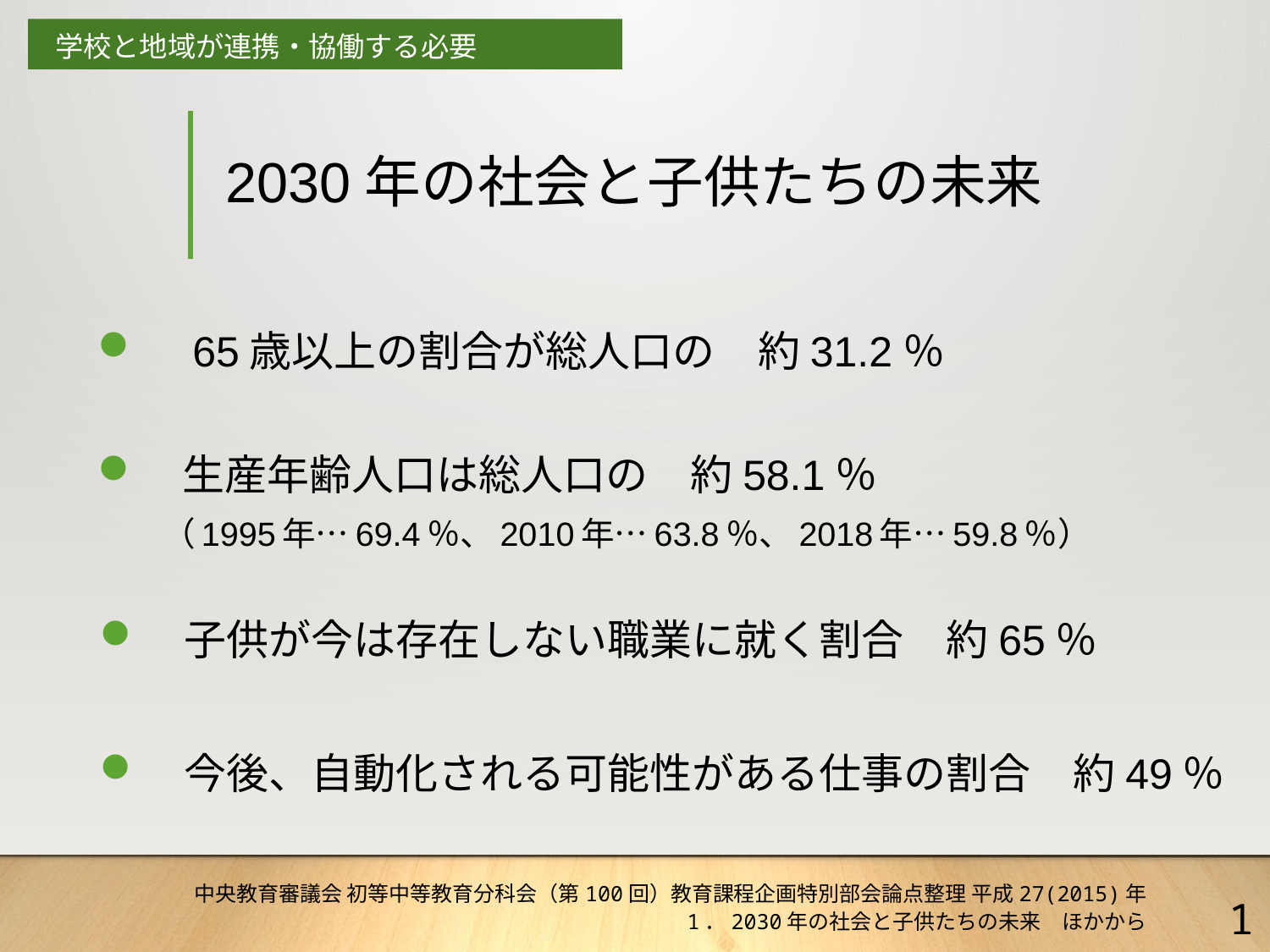

学校と地域が連携・協働する必要
# 2030年の社会と子供たちの未来
　65歳以上の割合が総人口の　約31.2％
　生産年齢人口は総人口の　約58.1％
（1995年…69.4％、2010年…63.8％、2018年…59.8％）
　子供が今は存在しない職業に就く割合　約65％
　今後、自動化される可能性がある仕事の割合　約49％
 中央教育審議会 初等中等教育分科会（第100回）教育課程企画特別部会論点整理 平成27(2015)年
　 1．2030年の社会と子供たちの未来　ほかから
1